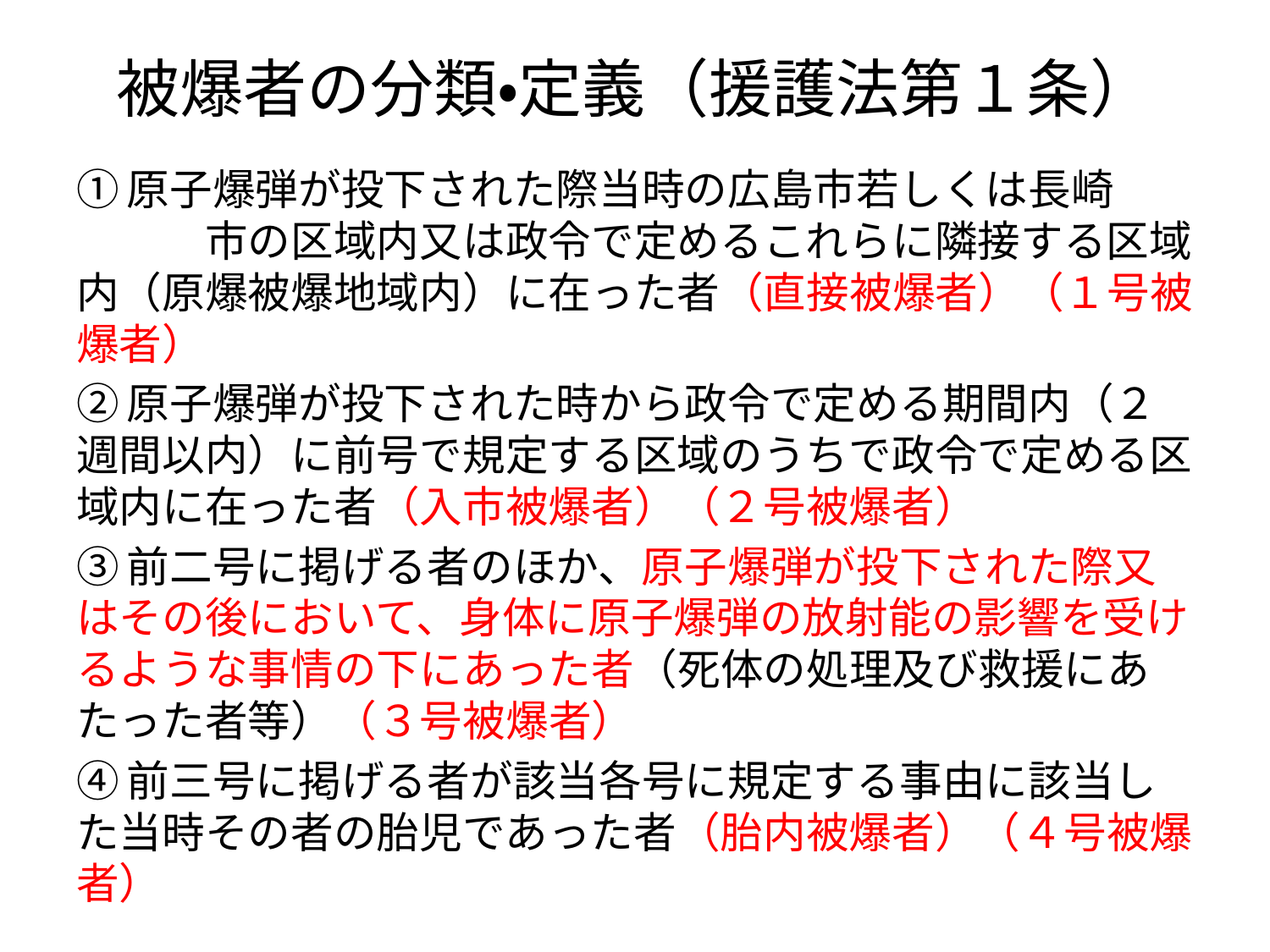

# 被爆者の分類・定義（援護法第１条）
①原子爆弾が投下された際当時の広島市若しくは長崎　　　　市の区域内又は政令で定めるこれらに隣接する区域内（原爆被爆地域内）に在った者（直接被爆者）（１号被爆者）
②原子爆弾が投下された時から政令で定める期間内（２週間以内）に前号で規定する区域のうちで政令で定める区域内に在った者（入市被爆者）（２号被爆者）
③前二号に掲げる者のほか、原子爆弾が投下された際又はその後において、身体に原子爆弾の放射能の影響を受けるような事情の下にあった者（死体の処理及び救援にあたった者等）（３号被爆者）
④前三号に掲げる者が該当各号に規定する事由に該当した当時その者の胎児であった者（胎内被爆者）（４号被爆者）